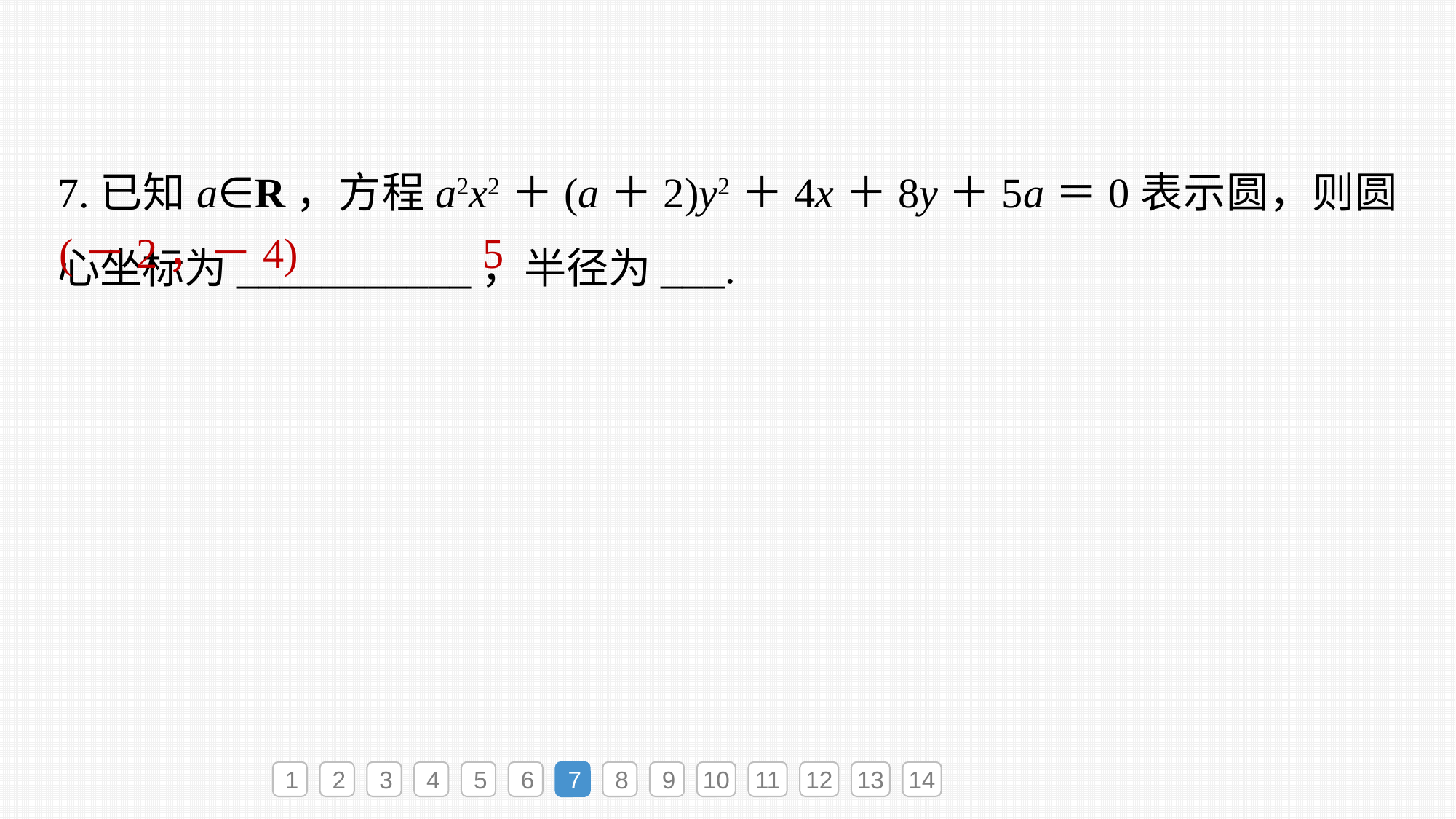

7.已知a∈R，方程a2x2＋(a＋2)y2＋4x＋8y＋5a＝0表示圆，则圆心坐标为___________，半径为___.
(－2，－4)
5
1
2
3
4
5
6
7
8
9
10
11
12
13
14